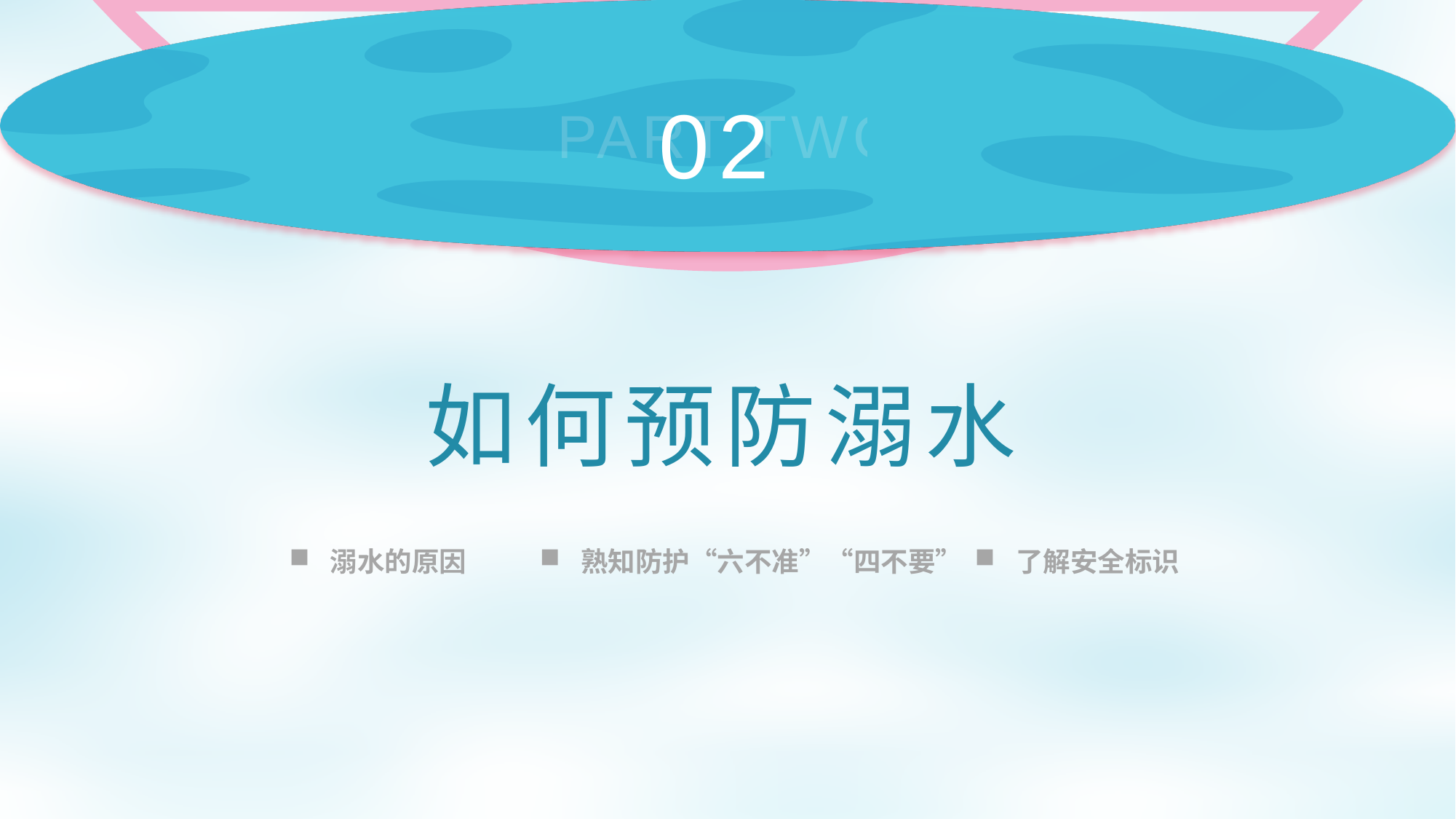

02
PART TWO
如何预防溺水
溺水的原因
熟知防护“六不准”“四不要”
了解安全标识